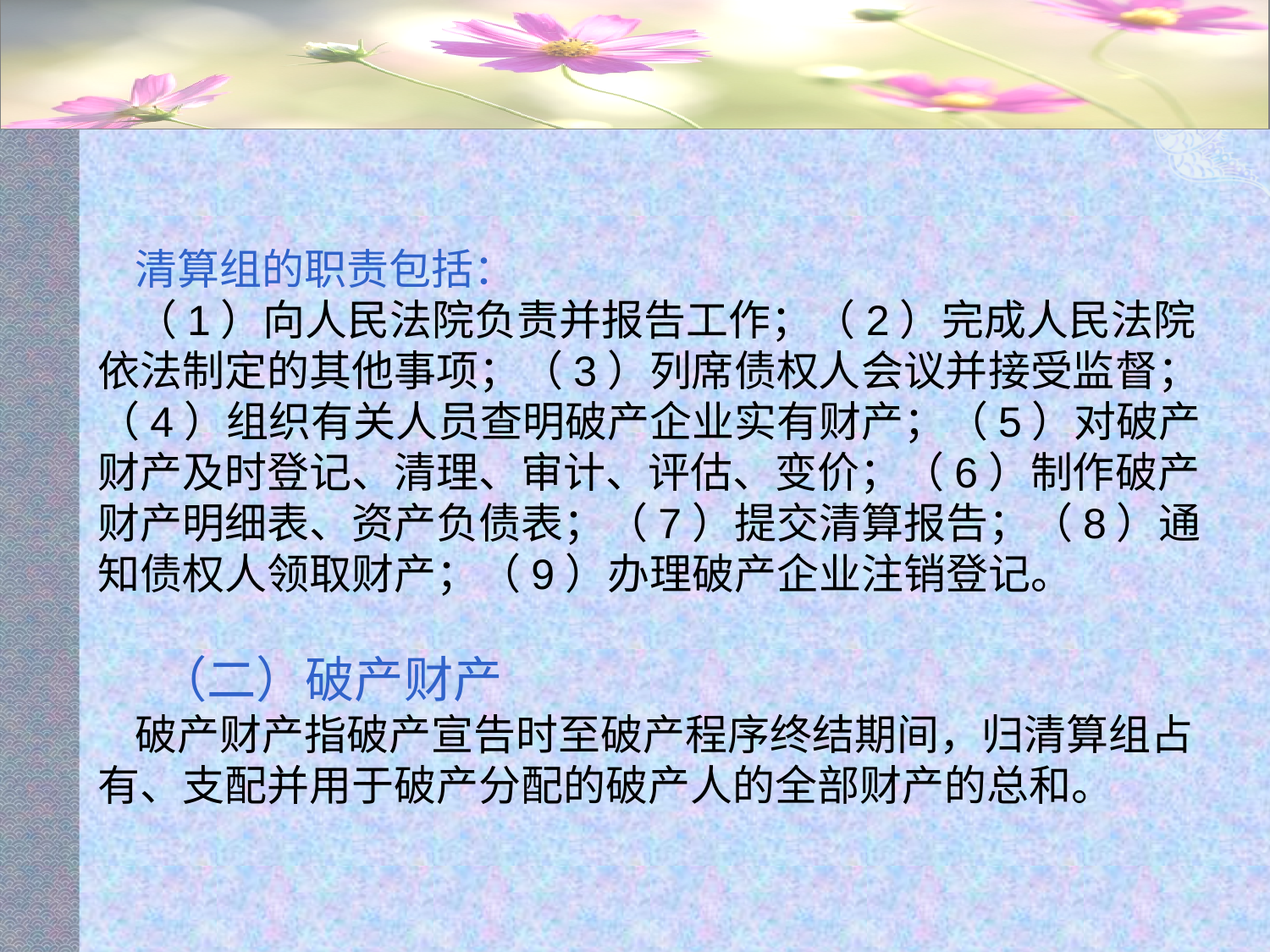

#
清算组的职责包括：
（1）向人民法院负责并报告工作；（2）完成人民法院依法制定的其他事项；（3）列席债权人会议并接受监督；（4）组织有关人员查明破产企业实有财产；（5）对破产财产及时登记、清理、审计、评估、变价；（6）制作破产财产明细表、资产负债表；（7）提交清算报告；（8）通知债权人领取财产；（9）办理破产企业注销登记。

 （二）破产财产
破产财产指破产宣告时至破产程序终结期间，归清算组占有、支配并用于破产分配的破产人的全部财产的总和。